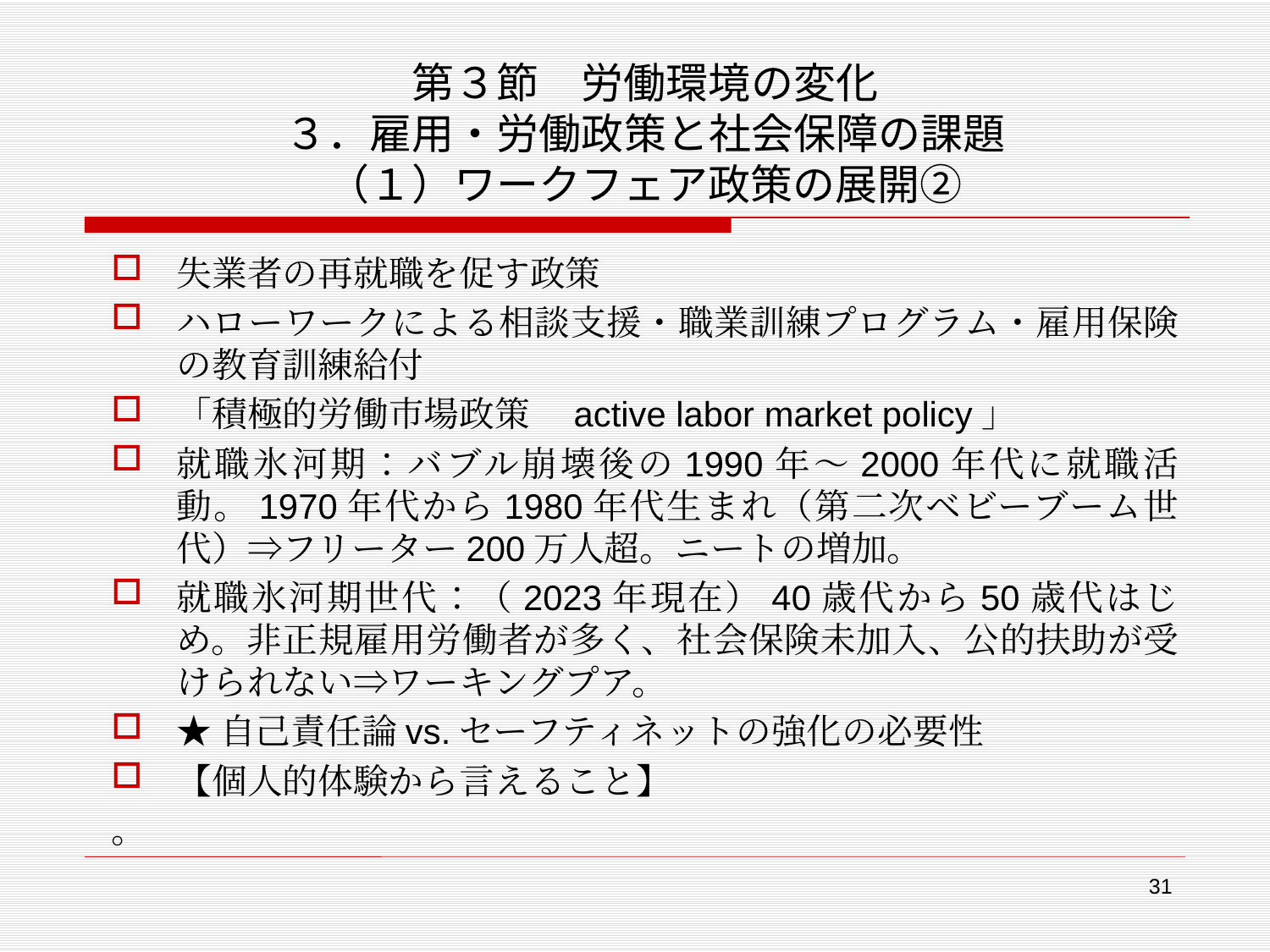

# 第３節　労働環境の変化 ３．雇用・労働政策と社会保障の課題 （１）ワークフェア政策の展開②
失業者の再就職を促す政策
ハローワークによる相談支援・職業訓練プログラム・雇用保険の教育訓練給付
「積極的労働市場政策　active labor market policy」
就職氷河期：バブル崩壊後の1990年〜2000年代に就職活動。1970年代から1980年代生まれ（第二次ベビーブーム世代）⇒フリーター200万人超。ニートの増加。
就職氷河期世代：（2023年現在）40歳代から50歳代はじめ。非正規雇用労働者が多く、社会保険未加入、公的扶助が受けられない⇒ワーキングプア。
★自己責任論vs.セーフティネットの強化の必要性
【個人的体験から言えること】
。

31